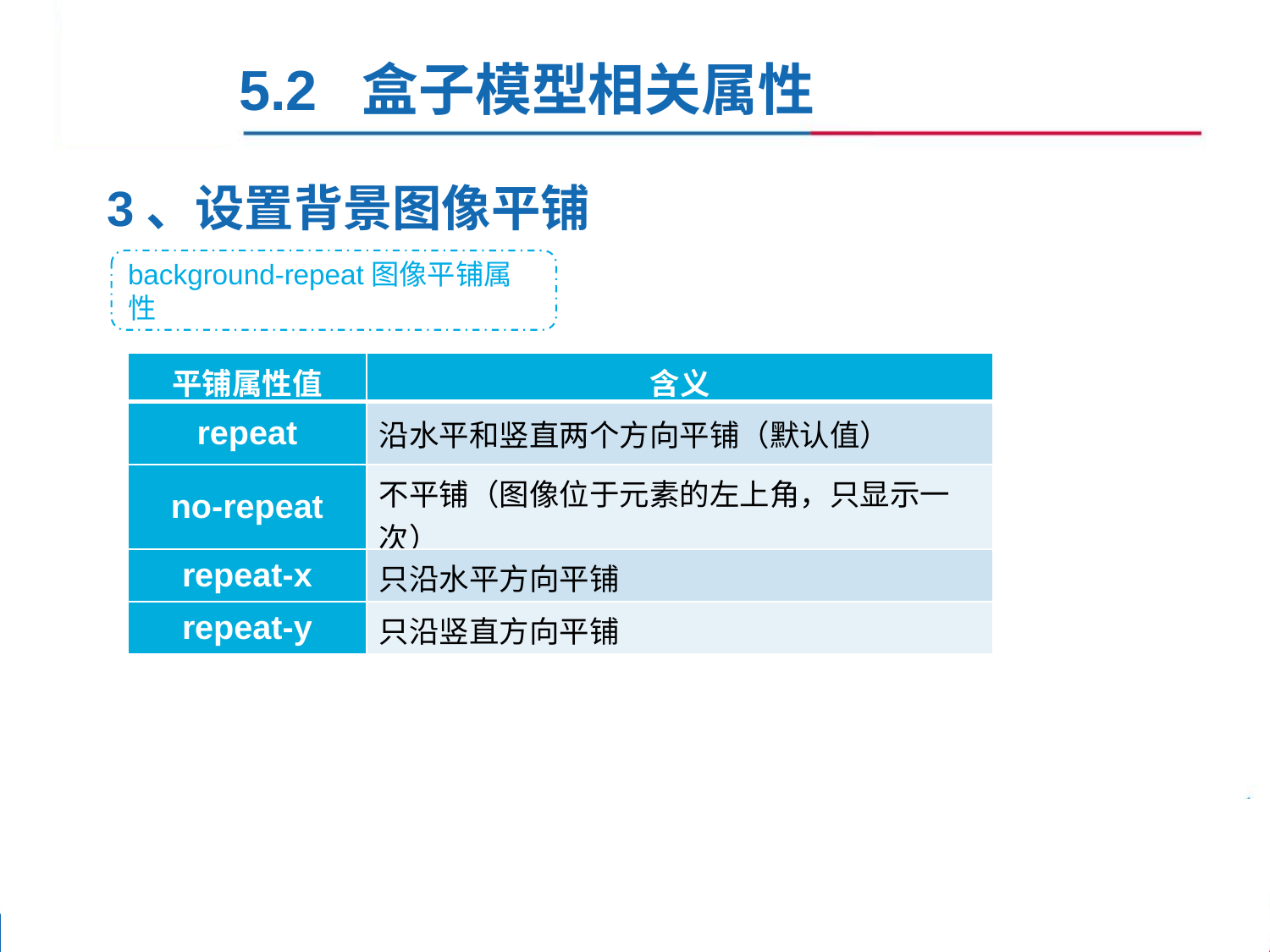

5.2  盒子模型相关属性
3、设置背景图像平铺
background-repeat图像平铺属性
| 平铺属性值 | 含义 |
| --- | --- |
| repeat | 沿水平和竖直两个方向平铺（默认值） |
| no-repeat | 不平铺（图像位于元素的左上角，只显示一次） |
| repeat-x | 只沿水平方向平铺 |
| repeat-y | 只沿竖直方向平铺 |